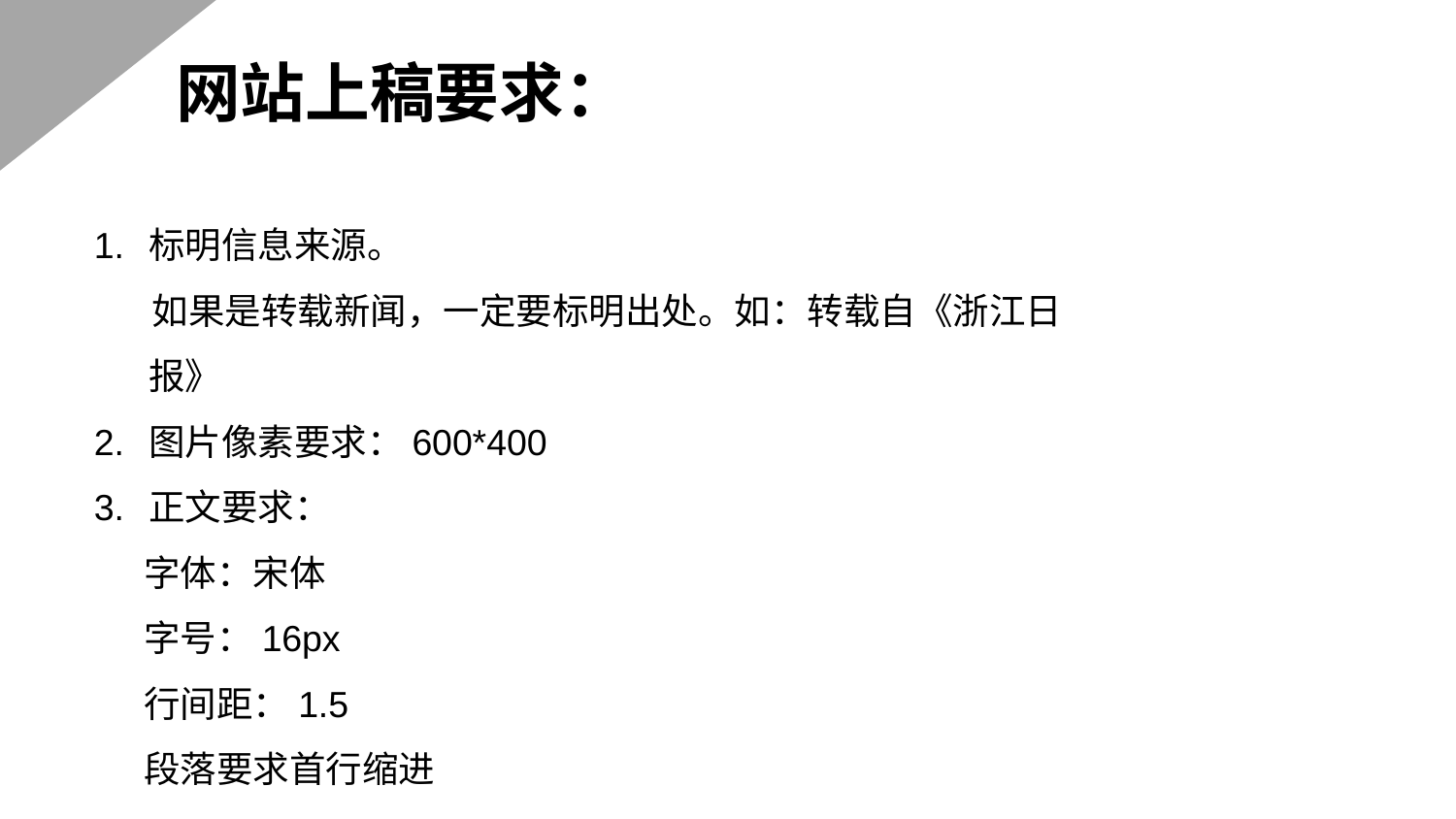

网站上稿要求：
标明信息来源。
      如果是转载新闻，一定要标明出处。如：转载自《浙江日报》
图片像素要求：600*400
正文要求：
     字体：宋体
     字号：16px
     行间距：1.5
     段落要求首行缩进